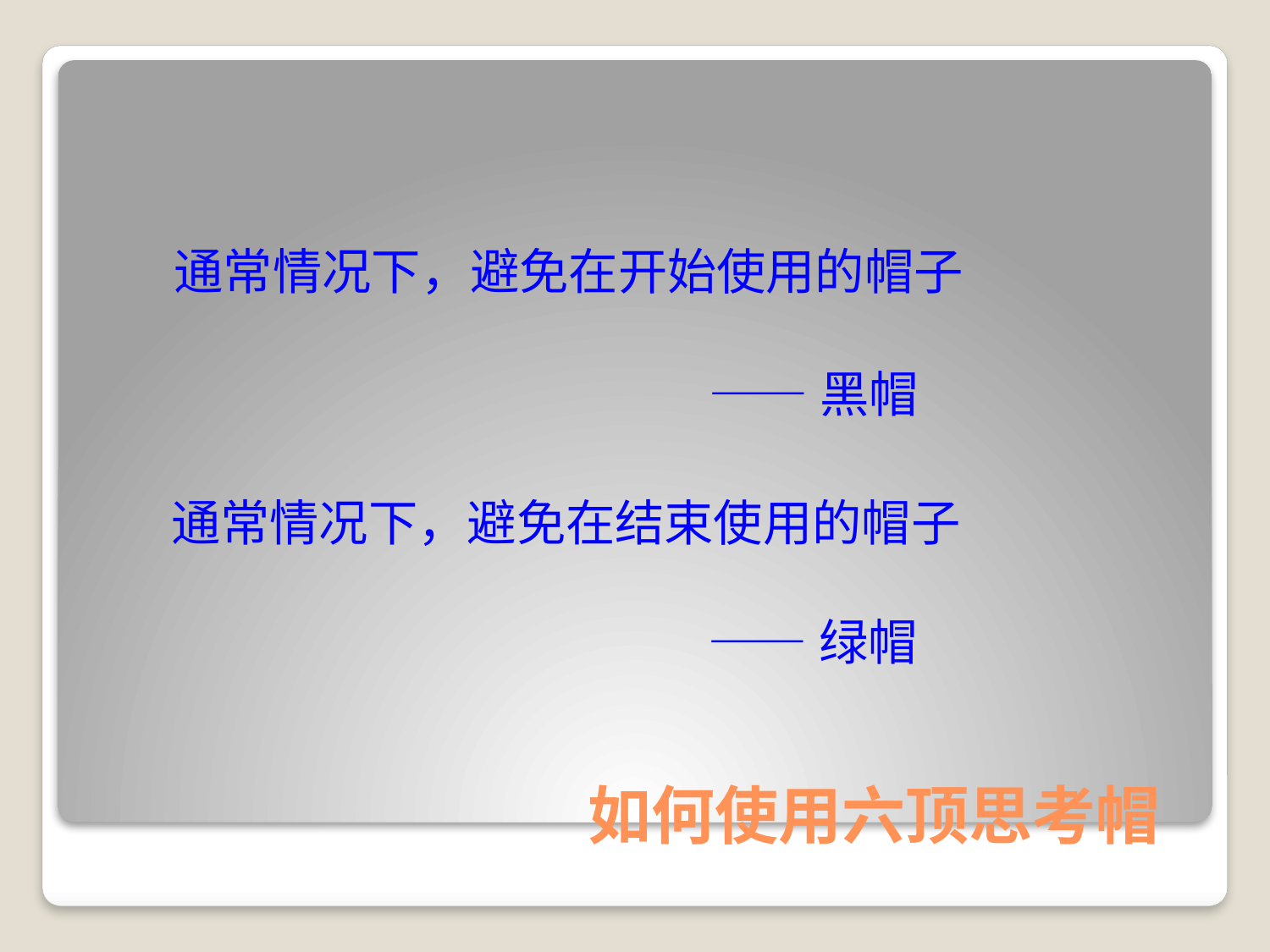

通常情况下，避免在开始使用的帽子
——黑帽
通常情况下，避免在结束使用的帽子
——绿帽
# 如何使用六顶思考帽